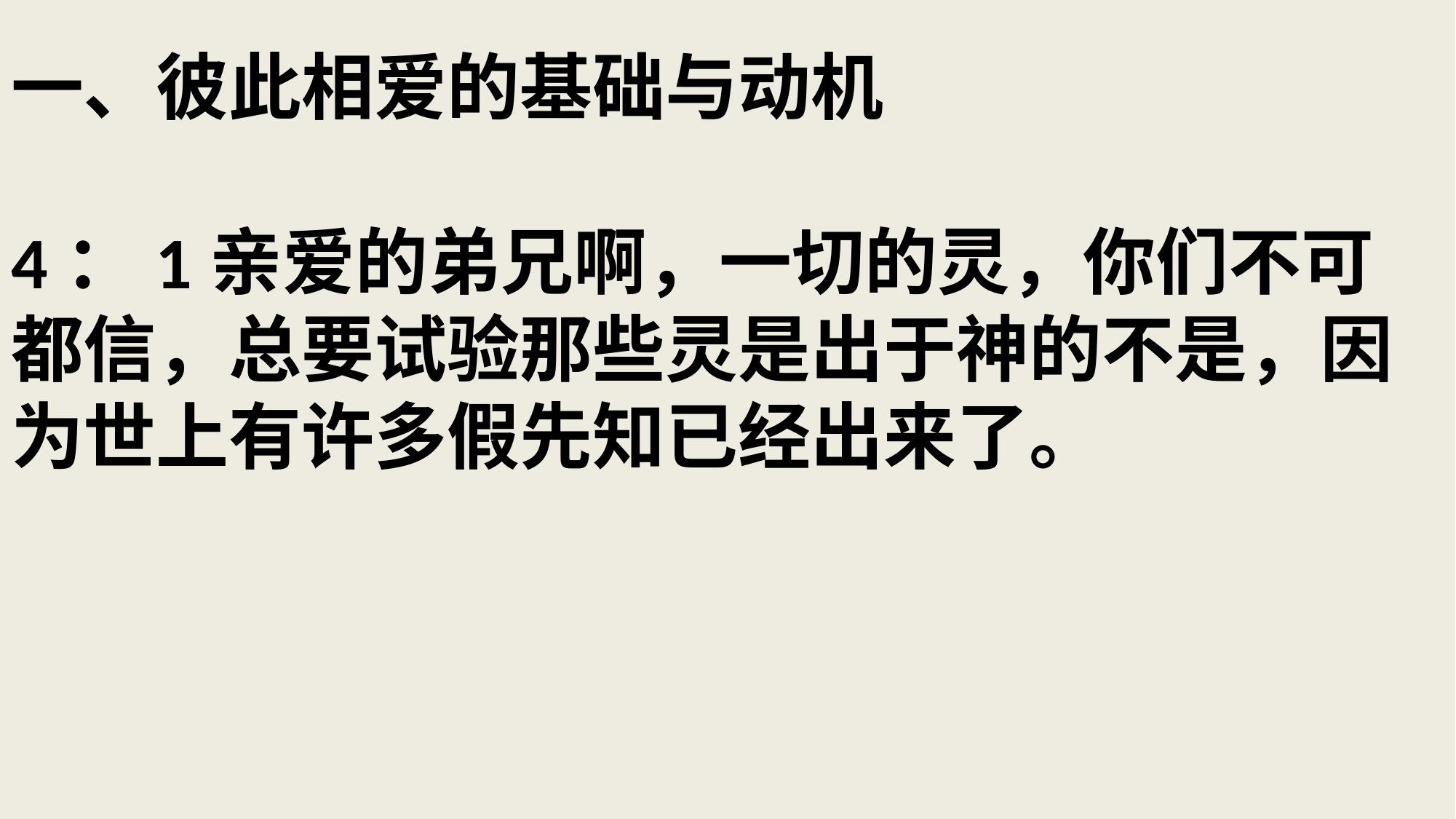

# 一、彼此相爱的基础与动机 4：1亲爱的弟兄啊，一切的灵，你们不可都信，总要试验那些灵是出于神的不是，因为世上有许多假先知已经出来了。